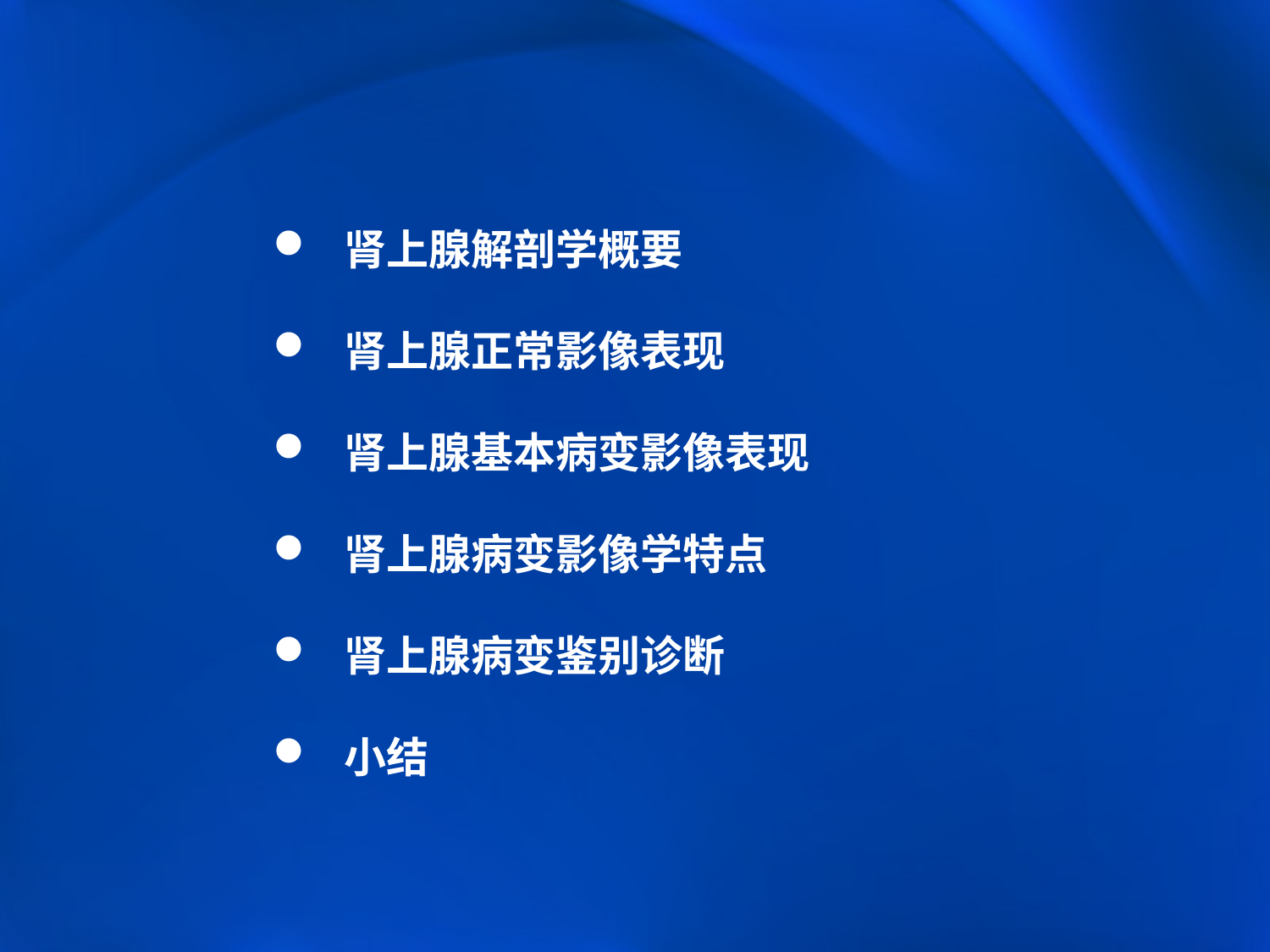

肾上腺解剖学概要
  肾上腺正常影像表现
  肾上腺基本病变影像表现
  肾上腺病变影像学特点
  肾上腺病变鉴别诊断
  小结